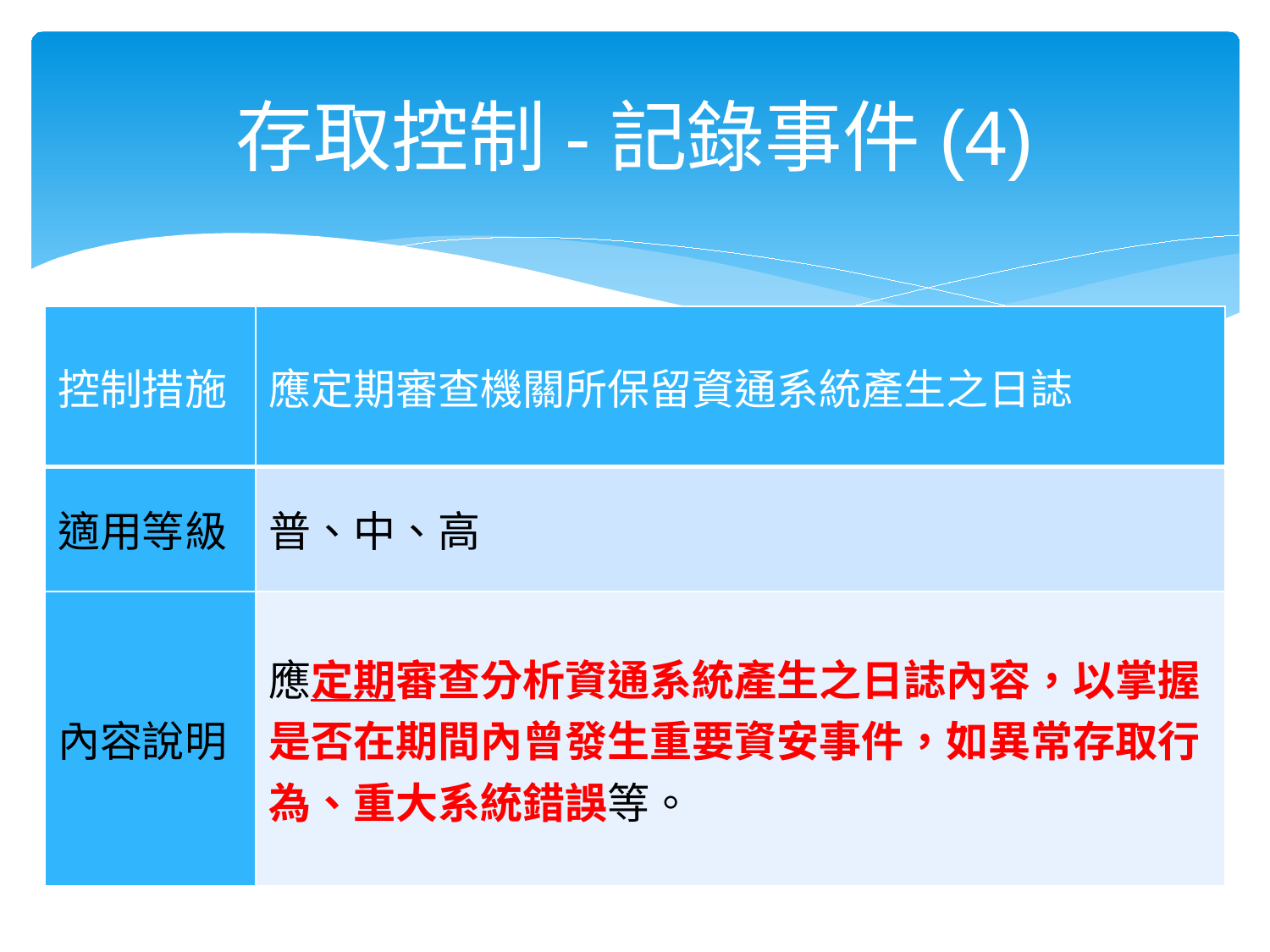

# 存取控制-記錄事件(4)
| 控制措施 | 應定期審查機關所保留資通系統產生之日誌 |
| --- | --- |
| 適用等級 | 普、中、高 |
| 內容說明 | 應定期審查分析資通系統產生之日誌內容，以掌握是否在期間內曾發生重要資安事件，如異常存取行為、重大系統錯誤等。 |